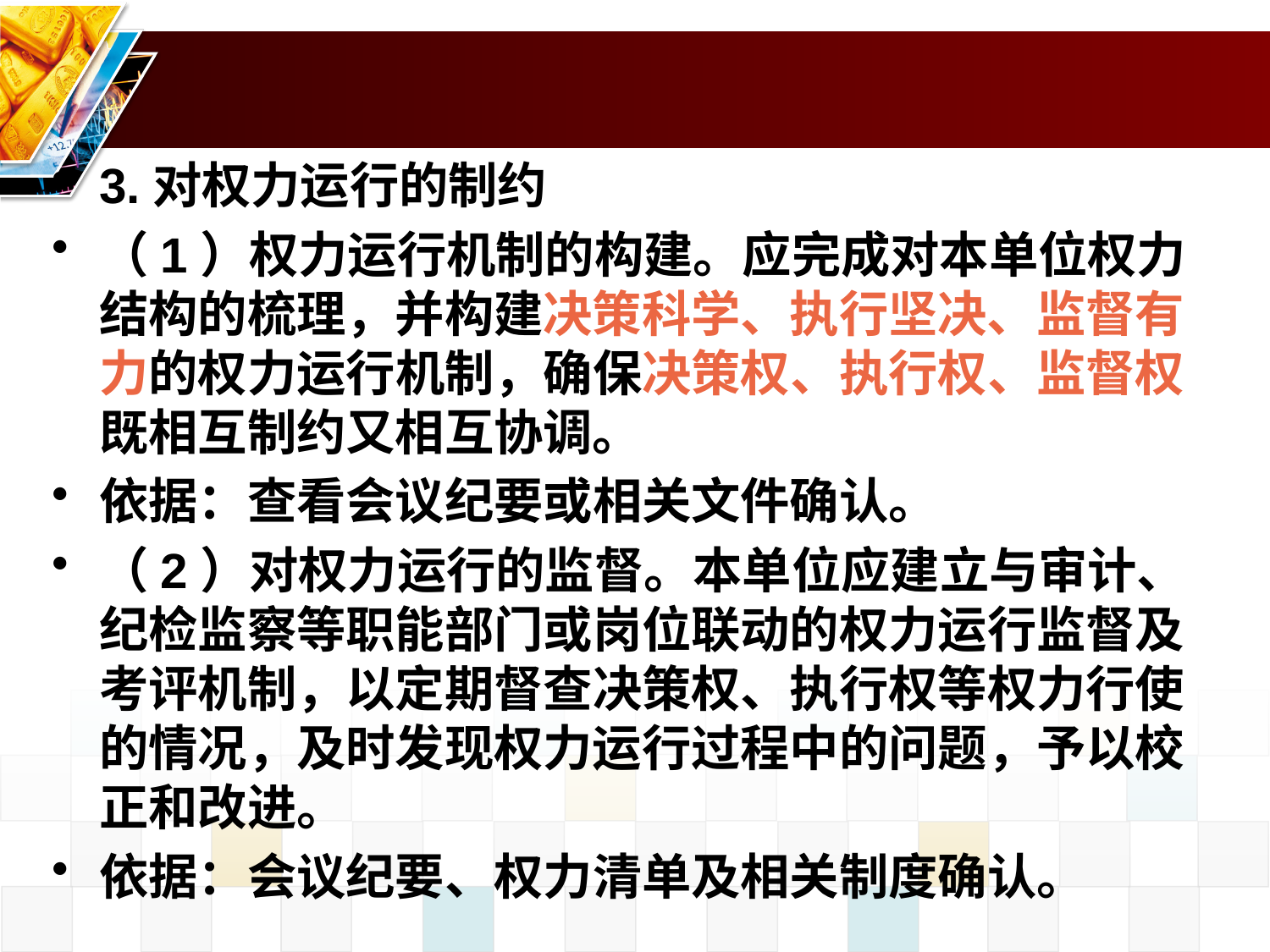

#
3.对权力运行的制约
（1）权力运行机制的构建。应完成对本单位权力结构的梳理，并构建决策科学、执行坚决、监督有力的权力运行机制，确保决策权、执行权、监督权既相互制约又相互协调。
依据：查看会议纪要或相关文件确认。
（2）对权力运行的监督。本单位应建立与审计、纪检监察等职能部门或岗位联动的权力运行监督及考评机制，以定期督查决策权、执行权等权力行使的情况，及时发现权力运行过程中的问题，予以校正和改进。
依据：会议纪要、权力清单及相关制度确认。